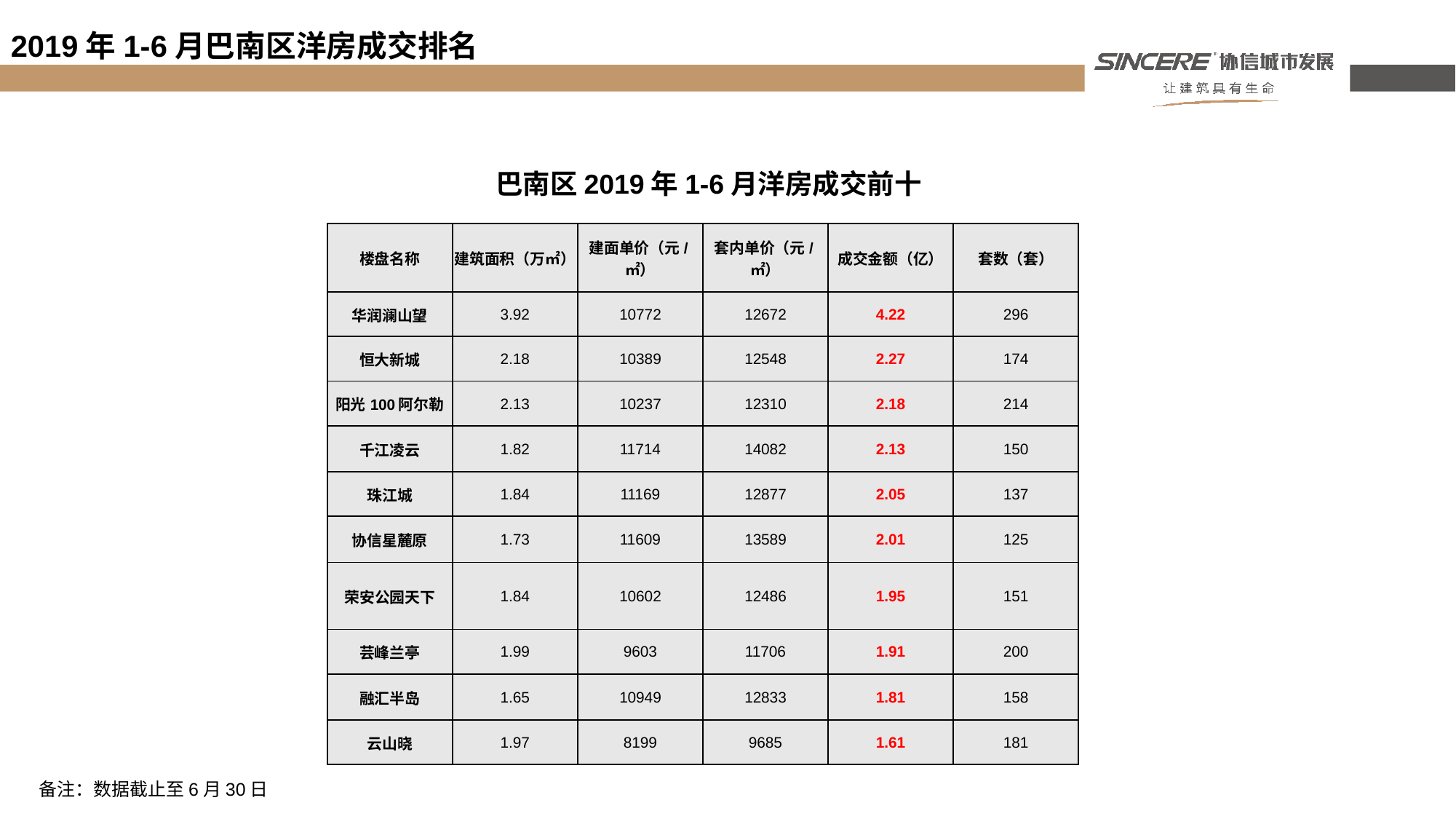

2019年1-6月巴南区洋房成交排名
巴南区2019年1-6月洋房成交前十
| 楼盘名称 | 建筑面积（万㎡） | 建面单价（元/㎡） | 套内单价（元/㎡） | 成交金额（亿） | 套数（套） |
| --- | --- | --- | --- | --- | --- |
| 华润澜山望 | 3.92 | 10772 | 12672 | 4.22 | 296 |
| 恒大新城 | 2.18 | 10389 | 12548 | 2.27 | 174 |
| 阳光100阿尔勒 | 2.13 | 10237 | 12310 | 2.18 | 214 |
| 千江凌云 | 1.82 | 11714 | 14082 | 2.13 | 150 |
| 珠江城 | 1.84 | 11169 | 12877 | 2.05 | 137 |
| 协信星麓原 | 1.73 | 11609 | 13589 | 2.01 | 125 |
| 荣安公园天下 | 1.84 | 10602 | 12486 | 1.95 | 151 |
| 芸峰兰亭 | 1.99 | 9603 | 11706 | 1.91 | 200 |
| 融汇半岛 | 1.65 | 10949 | 12833 | 1.81 | 158 |
| 云山晓 | 1.97 | 8199 | 9685 | 1.61 | 181 |
备注：数据截止至6月30日